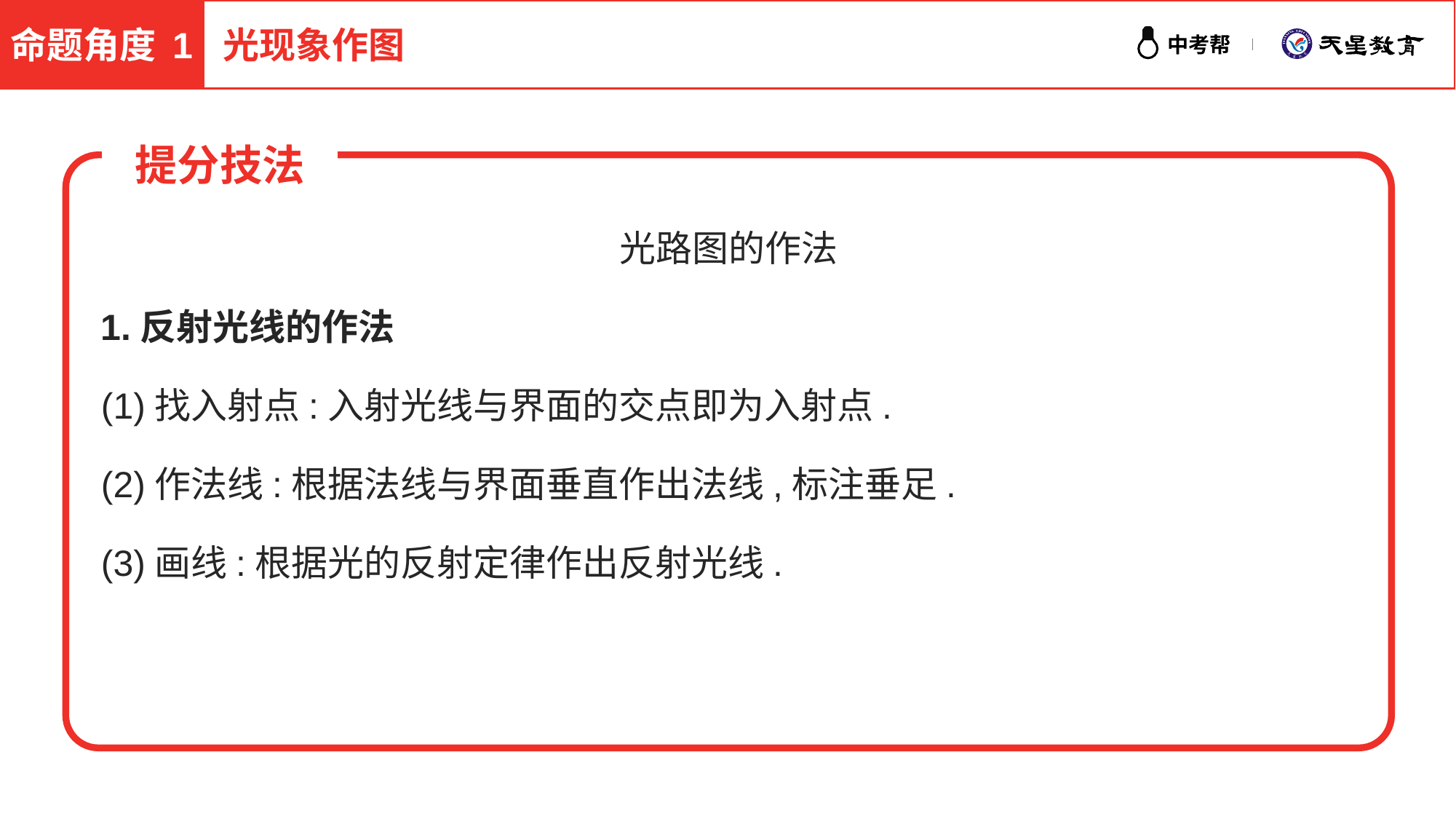

命题角度 1
光现象作图
提分技法

光路图的作法
1.反射光线的作法
(1)找入射点:入射光线与界面的交点即为入射点.
(2)作法线:根据法线与界面垂直作出法线,标注垂足.
(3)画线:根据光的反射定律作出反射光线.